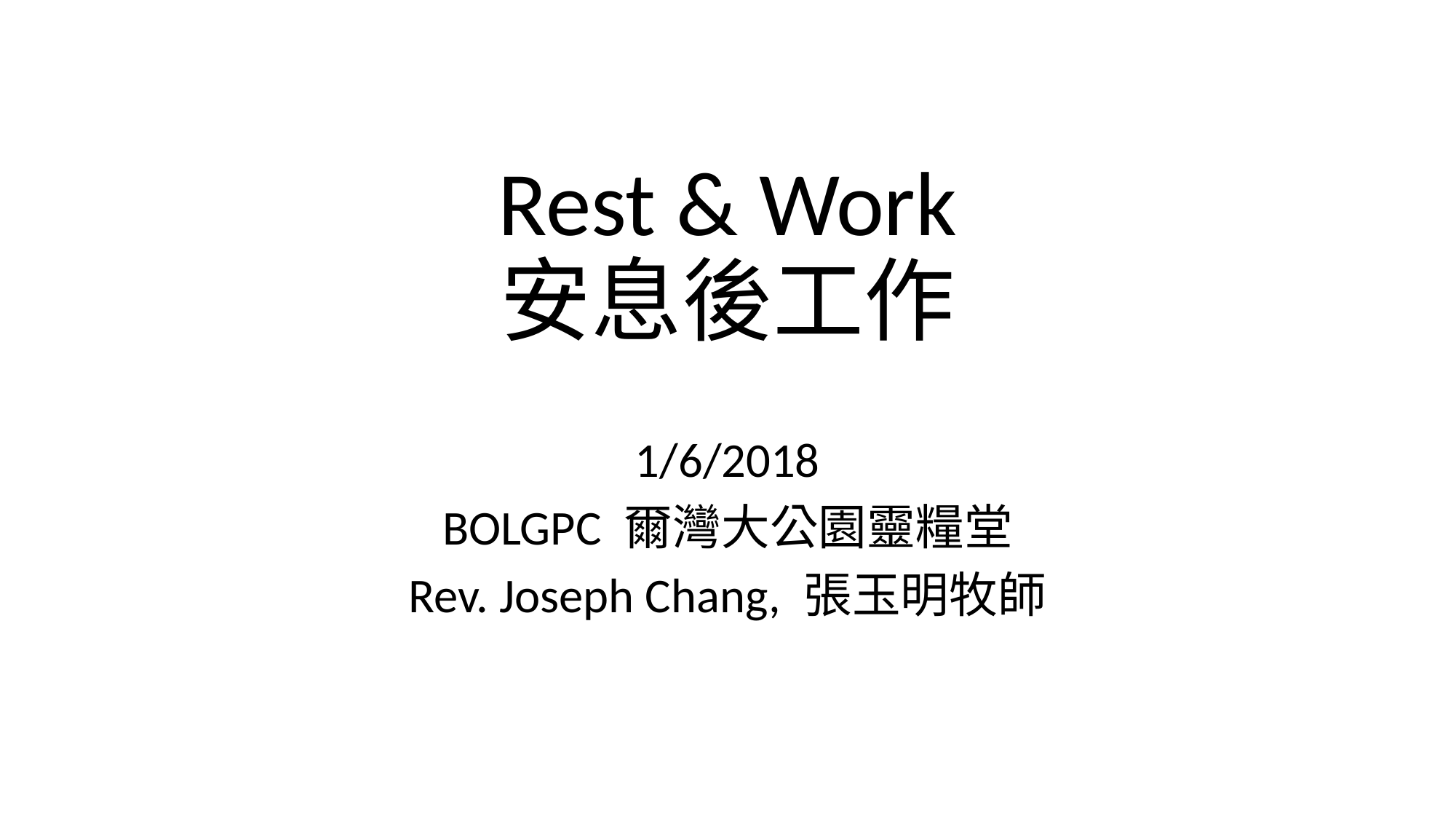

# Rest & Work 安息後工作
1/6/2018
BOLGPC 爾灣大公園靈糧堂
Rev. Joseph Chang, 張玉明牧師